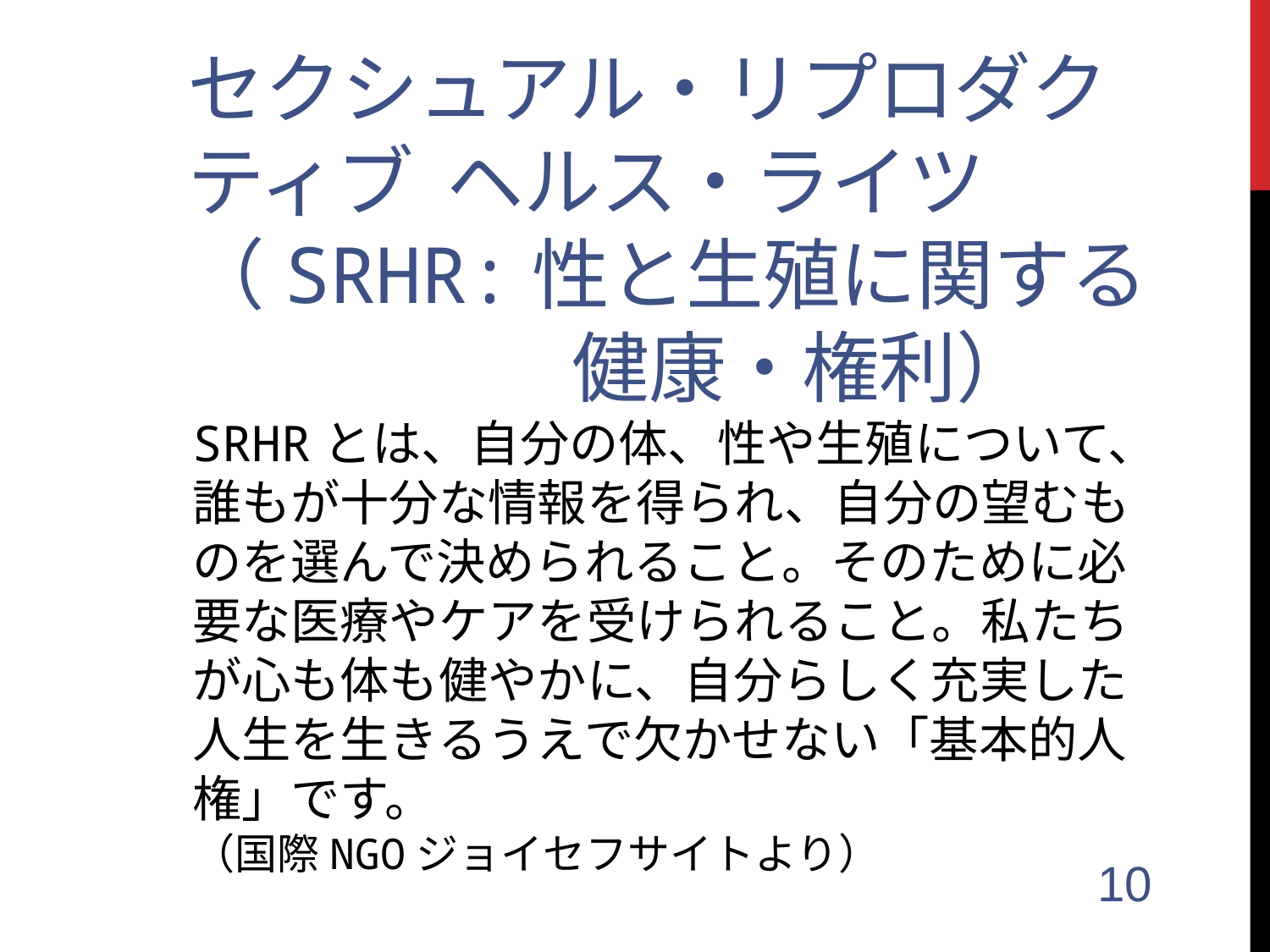

# セクシュアル・リプロダクティブ  ヘルス・ライツ （SRHR:性と生殖に関する 　　　　　健康・権利）
SRHRとは、自分の体、性や生殖について、誰もが十分な情報を得られ、自分の望むものを選んで決められること。そのために必要な医療やケアを受けられること。私たちが心も体も健やかに、自分らしく充実した人生を生きるうえで欠かせない「基本的人権」です。
（国際NGOジョイセフサイトより）

10